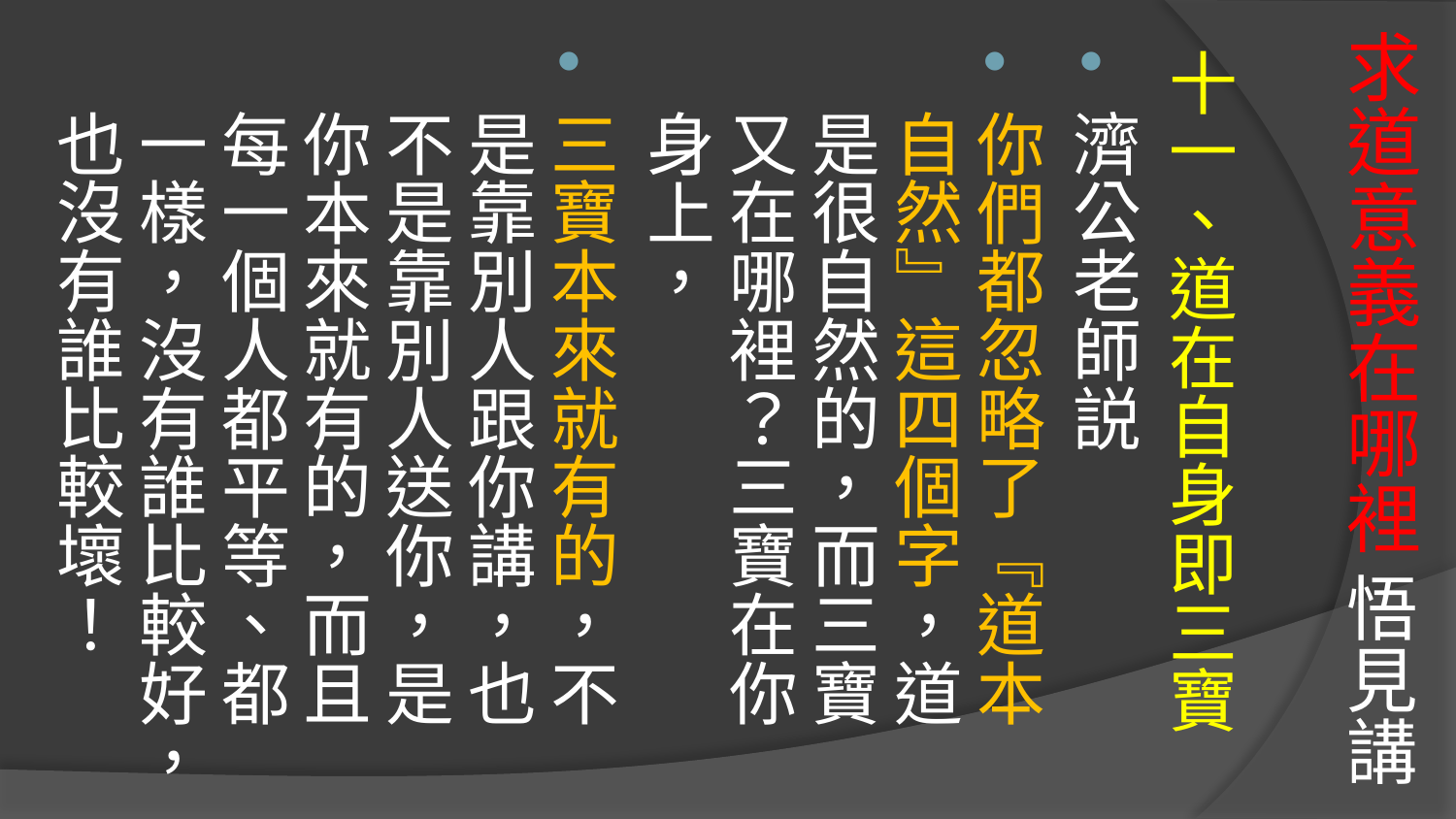

# 求道意義在哪裡 悟見講
十一、道在自身即三寶
濟公老師説
你們都忽略了『道本自然』這四個字，道是很自然的，而三寶又在哪裡？三寶在你身上，
三寶本來就有的，不是靠別人跟你講，也不是靠別人送你，是你本來就有的，而且每一個人都平等、都一樣，沒有誰比較好，也沒有誰比較壞！